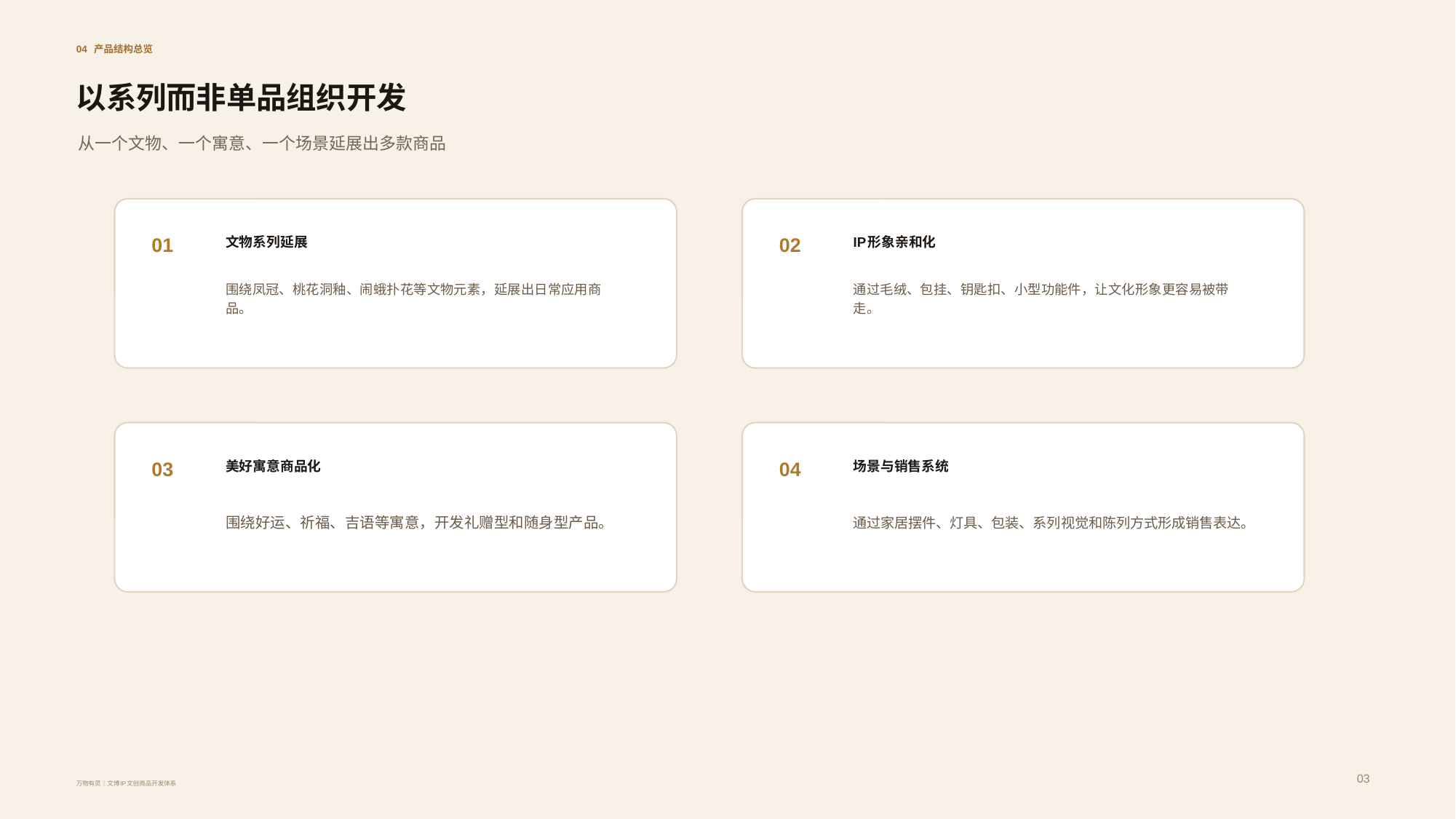

04  产品结构总览
以系列而非单品组织开发
从一个文物、一个寓意、一个场景延展出多款商品

文物系列延展
IP形象亲和化
01
02
围绕凤冠、桃花洞釉、闹蛾扑花等文物元素，延展出日常应用商品。
通过毛绒、包挂、钥匙扣、小型功能件，让文化形象更容易被带走。

美好寓意商品化
场景与销售系统
03
04
围绕好运、祈福、吉语等寓意，开发礼赠型和随身型产品。
通过家居摆件、灯具、包装、系列视觉和陈列方式形成销售表达。
03
万物有灵｜文博IP文创商品开发体系